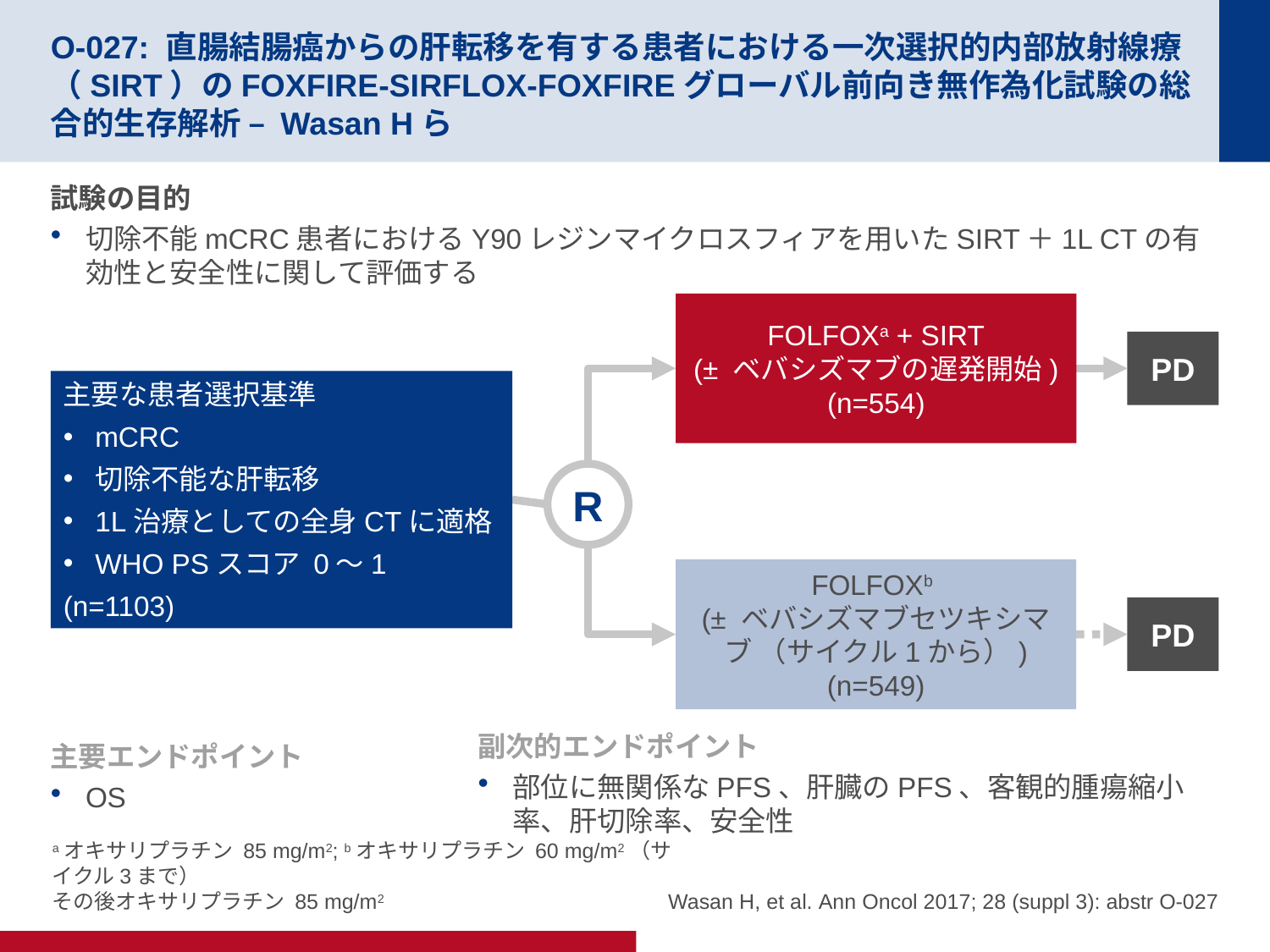

# O-027: 直腸結腸癌からの肝転移を有する患者における一次選択的内部放射線療（SIRT）のFOXFIRE-SIRFLOX-FOXFIREグローバル前向き無作為化試験の総合的生存解析 – Wasan Hら
試験の目的
切除不能mCRC患者におけるY90レジンマイクロスフィアを用いたSIRT＋1L CTの有効性と安全性に関して評価する
FOLFOXa + SIRT
(± ベバシズマブの遅発開始)
(n=554)
PD
主要な患者選択基準
mCRC
切除不能な肝転移
1L治療としての全身CTに適格
WHO PSスコア 0～1
(n=1103)
R
FOLFOXb
(± ベバシズマブセツキシマブ （サイクル1から）)
(n=549)
PD
副次的エンドポイント
部位に無関係なPFS、肝臓のPFS、客観的腫瘍縮小率、肝切除率、安全性
主要エンドポイント
OS

aオキサリプラチン 85 mg/m2; bオキサリプラチン 60 mg/m2（サイクル3まで）
その後オキサリプラチン 85 mg/m2
Wasan H, et al. Ann Oncol 2017; 28 (suppl 3): abstr O-027